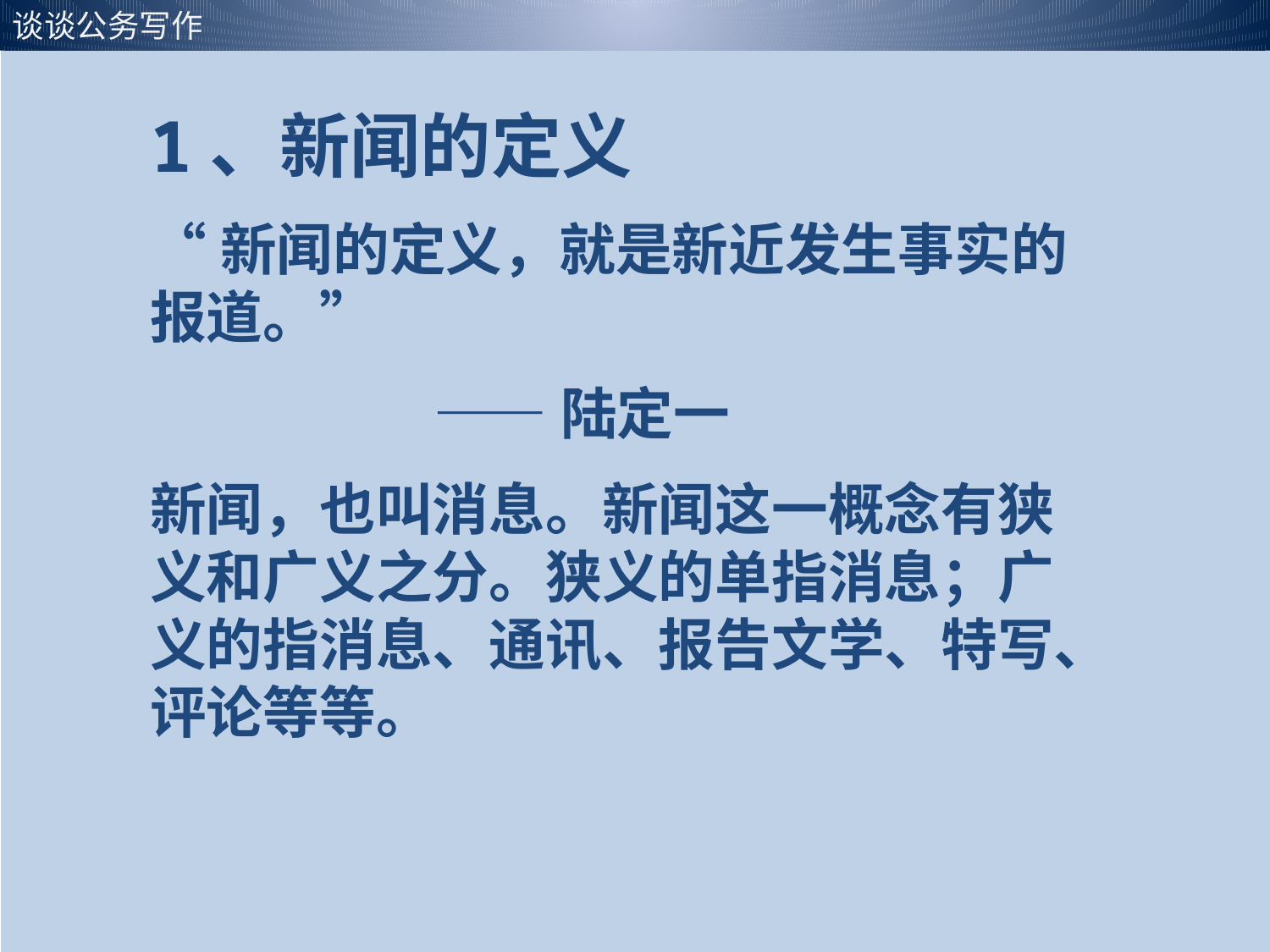

1、新闻的定义
“新闻的定义，就是新近发生事实的报道。”
                      ——陆定一
新闻，也叫消息。新闻这一概念有狭义和广义之分。狭义的单指消息；广义的指消息、通讯、报告文学、特写、评论等等。